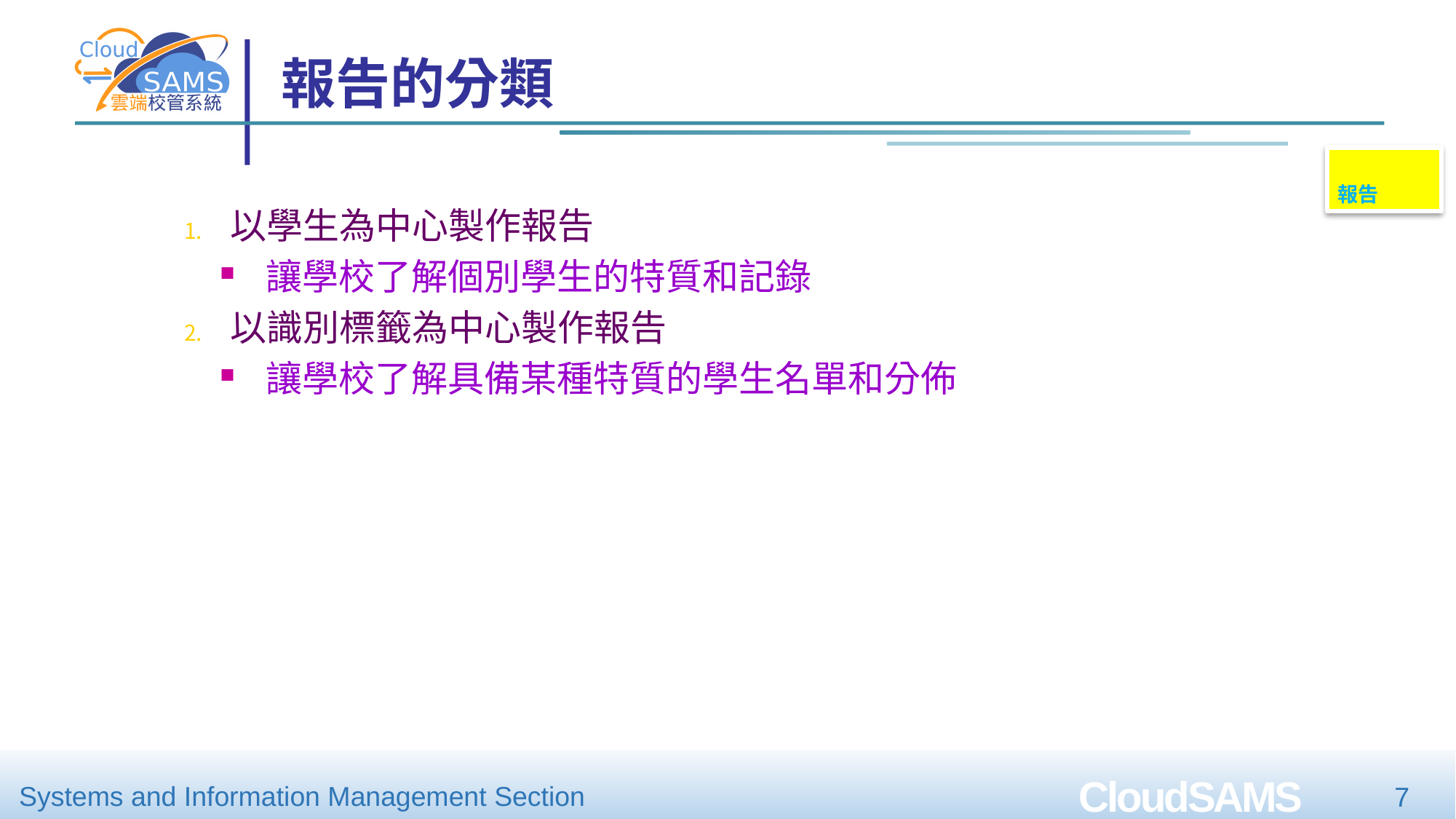

# 報告的分類

報告
以學生為中心製作報告
讓學校了解個別學生的特質和記錄
以識別標籤為中心製作報告
讓學校了解具備某種特質的學生名單和分佈
7